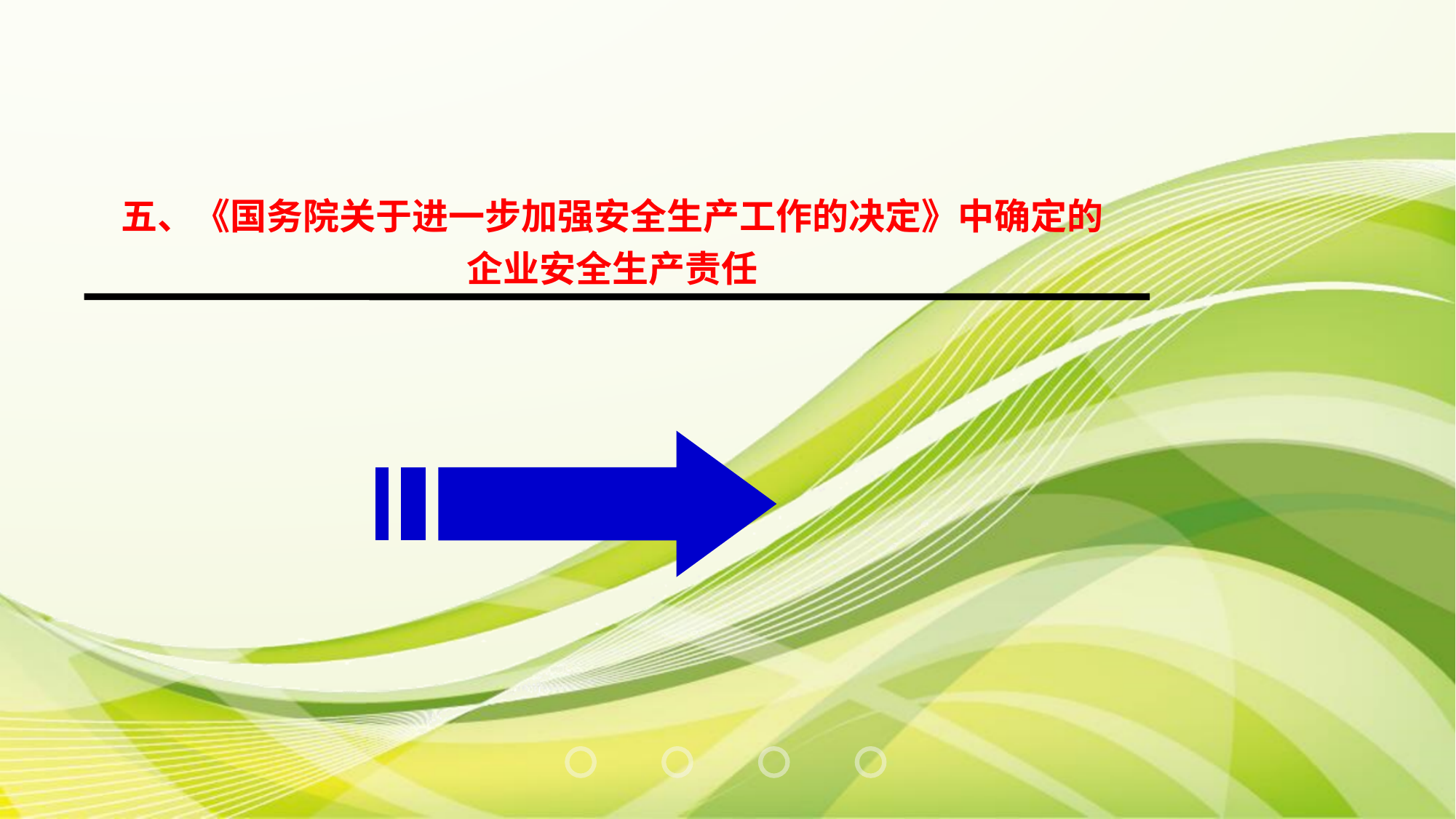

五、《国务院关于进一步加强安全生产工作的决定》中确定的
企业安全生产责任